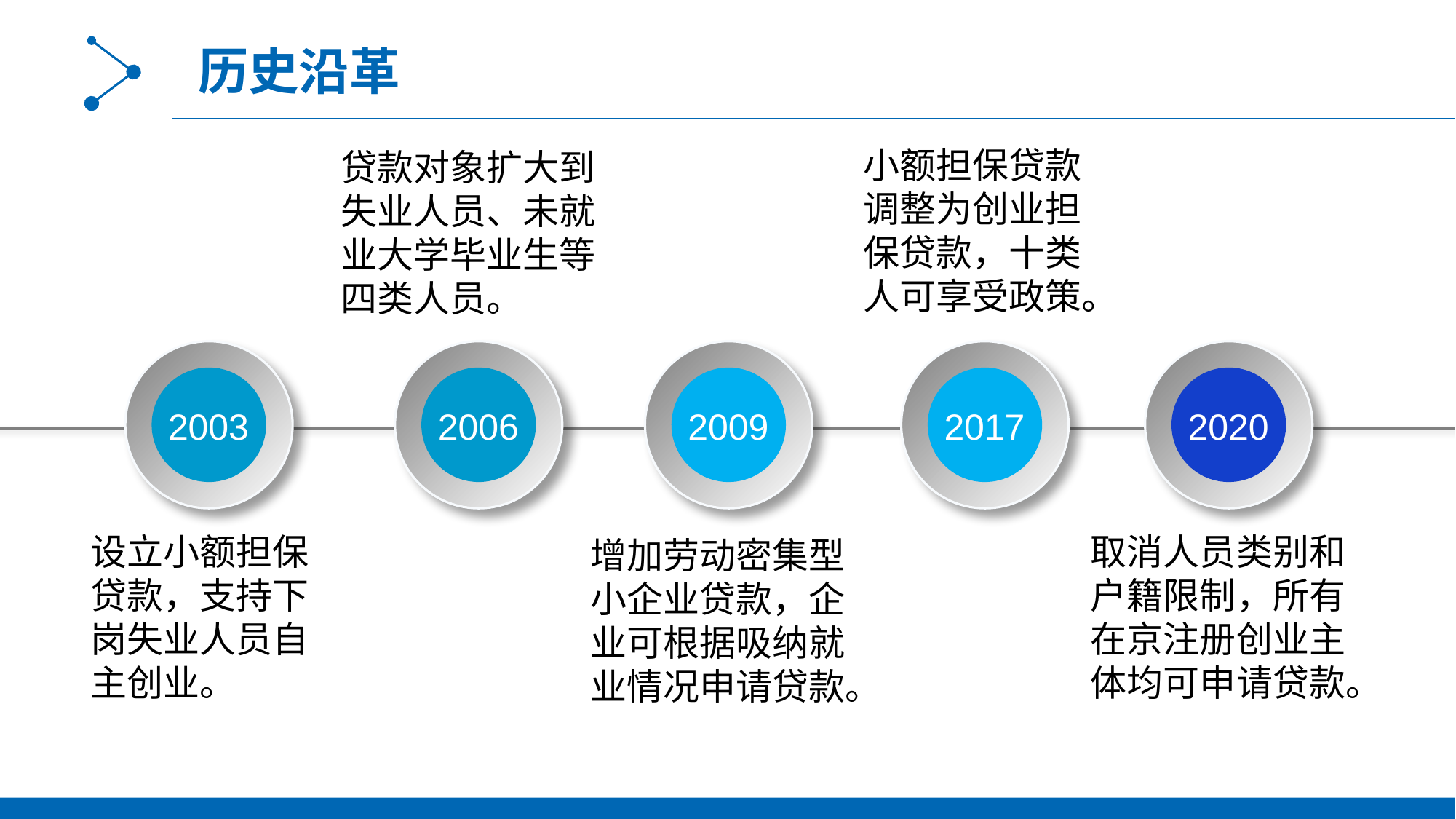

历史沿革
小额担保贷款调整为创业担保贷款，十类人可享受政策。
贷款对象扩大到失业人员、未就业大学毕业生等四类人员。

2003
2006
2009
2017
2020
设立小额担保贷款，支持下岗失业人员自主创业。
取消人员类别和户籍限制，所有在京注册创业主体均可申请贷款。
增加劳动密集型小企业贷款，企业可根据吸纳就业情况申请贷款。